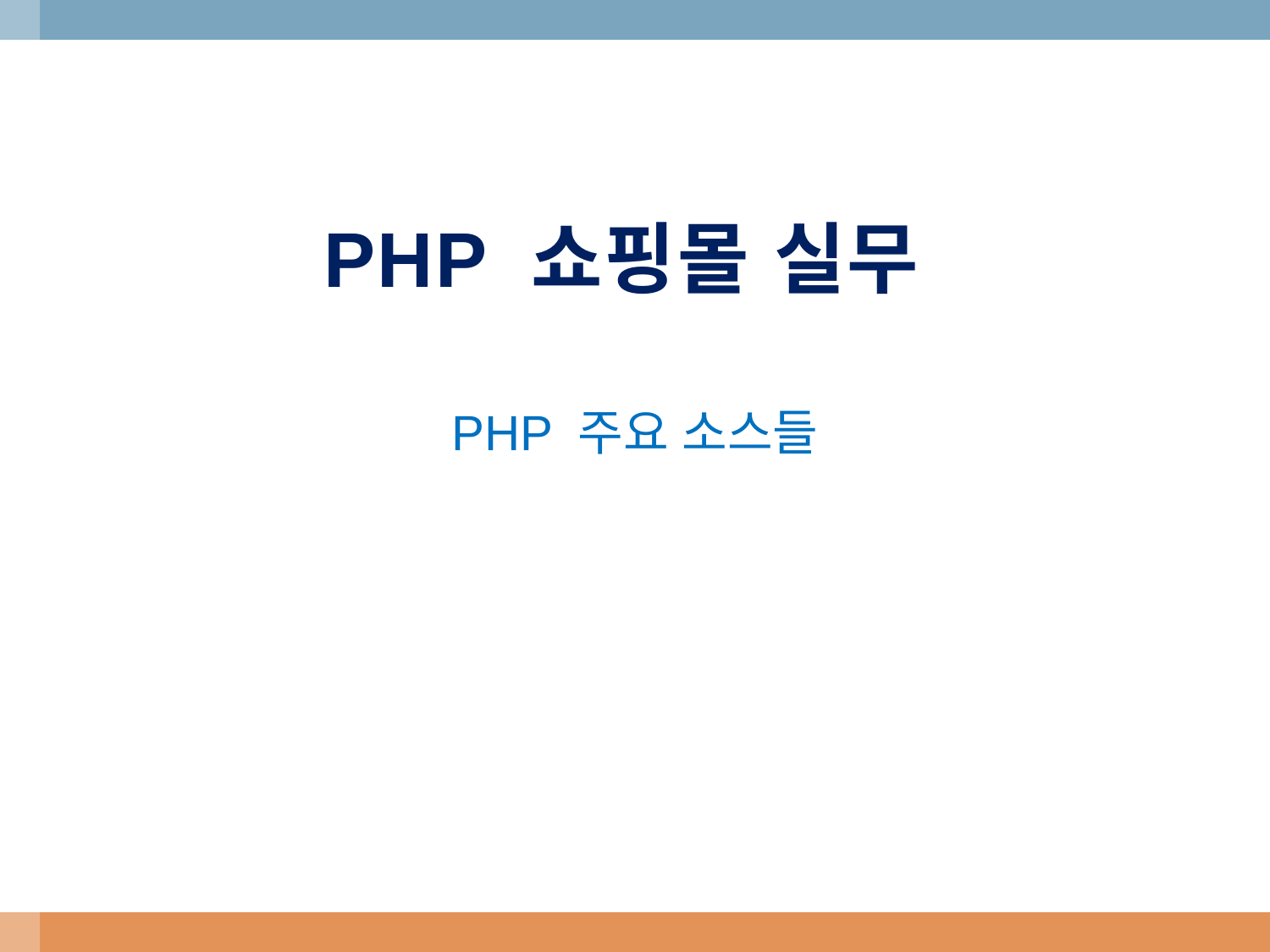

# PHP 쇼핑몰 실무
PHP 주요 소스들